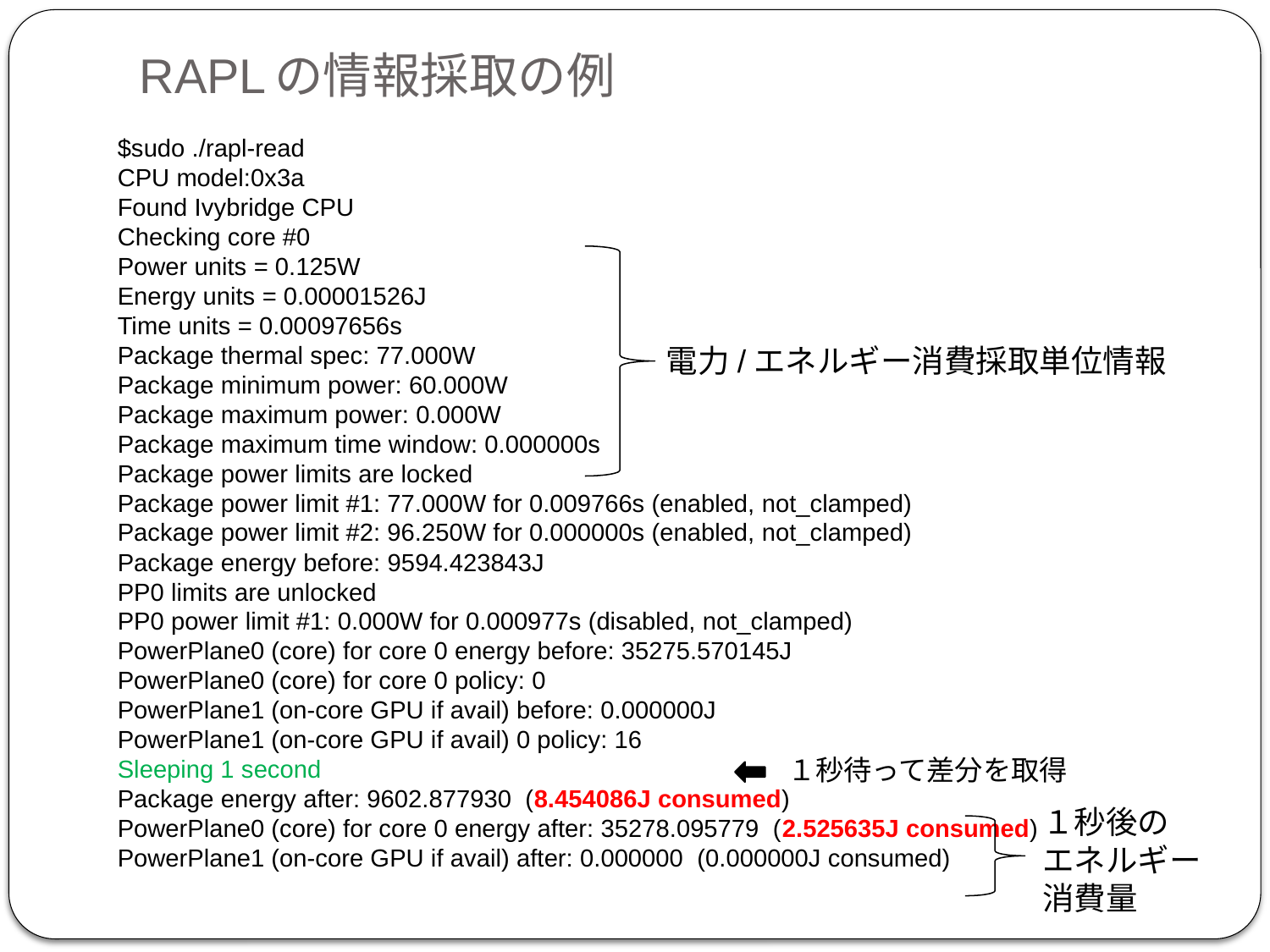

# RAPLの情報採取の例
$sudo ./rapl-read
CPU model:0x3a
Found Ivybridge CPU
Checking core #0
Power units = 0.125W
Energy units = 0.00001526J
Time units = 0.00097656s
Package thermal spec: 77.000W
Package minimum power: 60.000W
Package maximum power: 0.000W
Package maximum time window: 0.000000s
Package power limits are locked
Package power limit #1: 77.000W for 0.009766s (enabled, not_clamped)
Package power limit #2: 96.250W for 0.000000s (enabled, not_clamped)
Package energy before: 9594.423843J
PP0 limits are unlocked
PP0 power limit #1: 0.000W for 0.000977s (disabled, not_clamped)
PowerPlane0 (core) for core 0 energy before: 35275.570145J
PowerPlane0 (core) for core 0 policy: 0
PowerPlane1 (on-core GPU if avail) before: 0.000000J
PowerPlane1 (on-core GPU if avail) 0 policy: 16
Sleeping 1 second
Package energy after: 9602.877930  (8.454086J consumed)
PowerPlane0 (core) for core 0 energy after: 35278.095779  (2.525635J consumed)
PowerPlane1 (on-core GPU if avail) after: 0.000000  (0.000000J consumed)

電力/エネルギー消費採取単位情報
１秒待って差分を取得

１秒後の
エネルギー
消費量